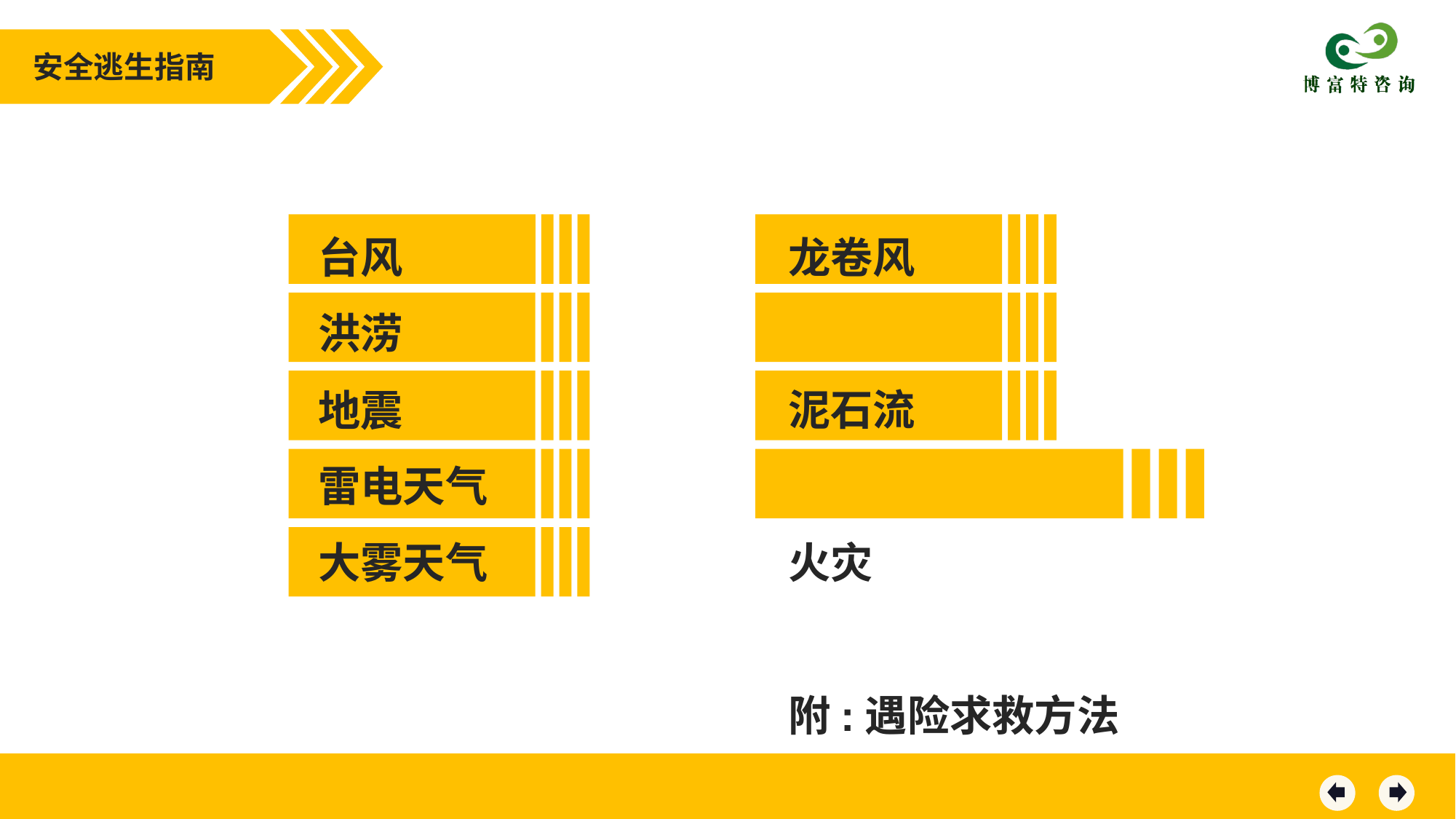

安全逃生指南
台风
洪涝
地震
雷电天气
大雾天气
龙卷风

泥石流

火灾

附:遇险求救方法